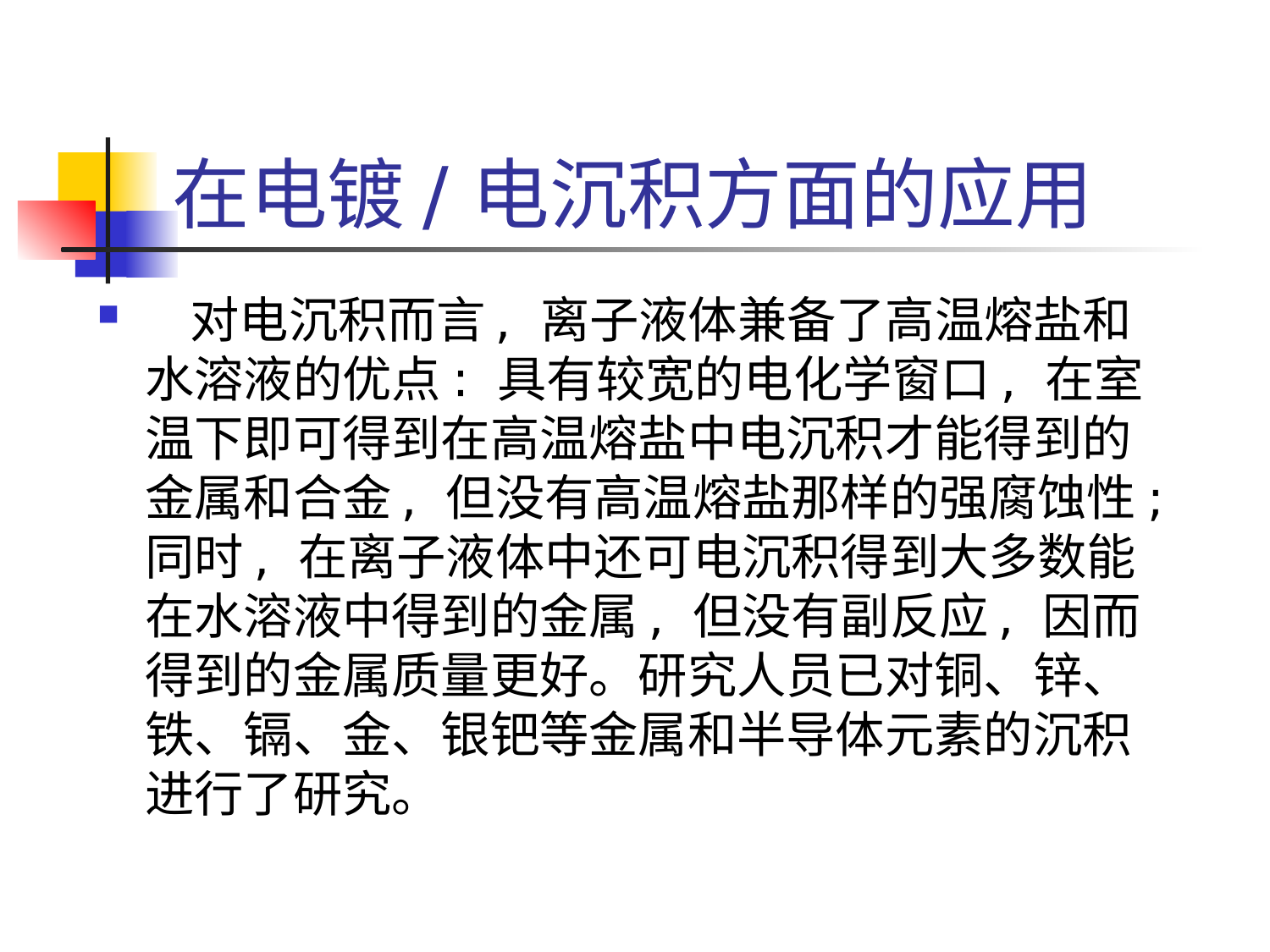

# 在电镀/电沉积方面的应用
   对电沉积而言, 离子液体兼备了高温熔盐和水溶液的优点: 具有较宽的电化学窗口, 在室温下即可得到在高温熔盐中电沉积才能得到的金属和合金, 但没有高温熔盐那样的强腐蚀性;同时, 在离子液体中还可电沉积得到大多数能在水溶液中得到的金属, 但没有副反应, 因而得到的金属质量更好。研究人员已对铜、锌、铁、镉、金、银钯等金属和半导体元素的沉积进行了研究。